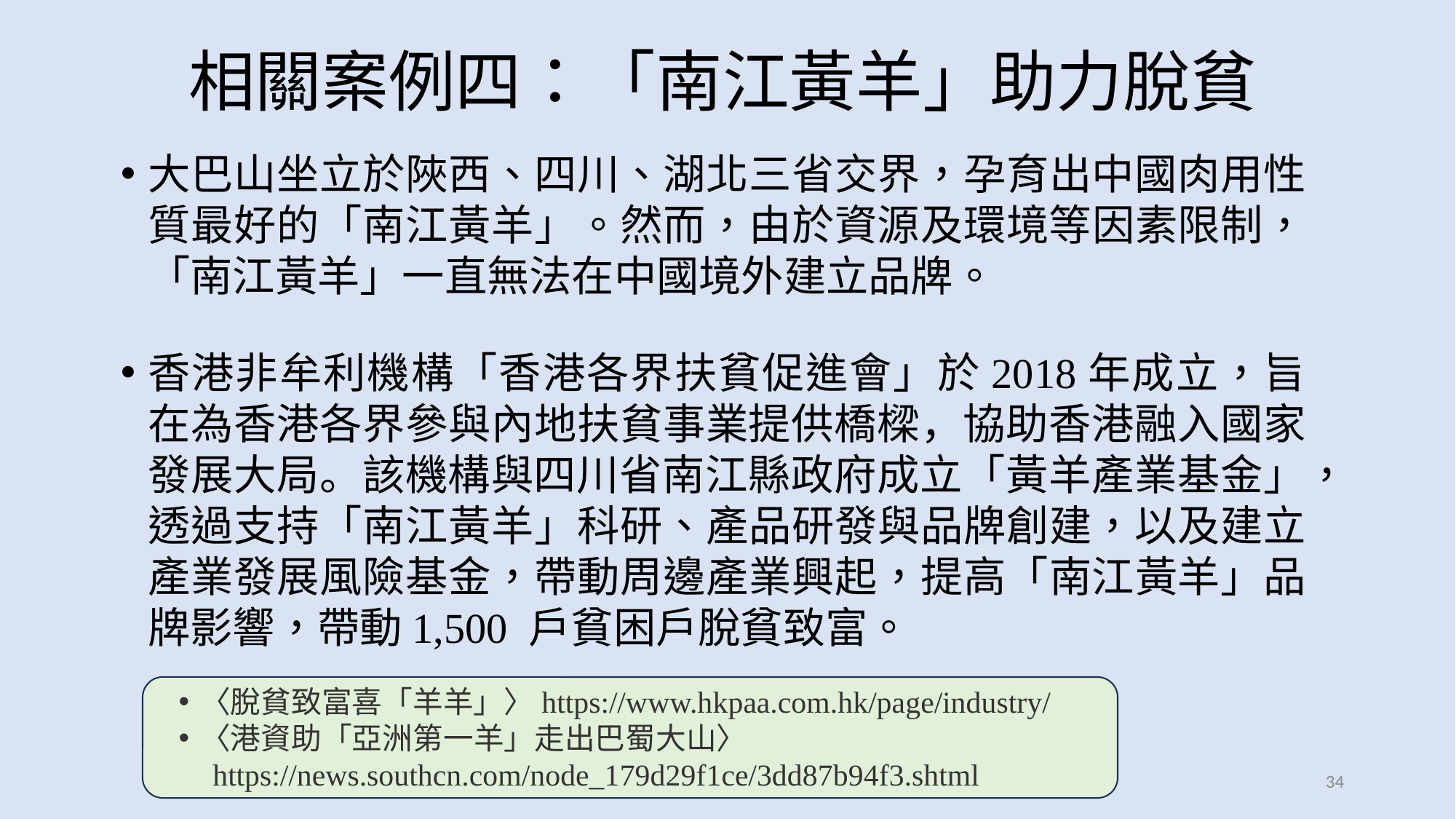

# 相關案例四：「南江黃羊」助力脫貧
大巴山坐立於陜西、四川、湖北三省交界，孕育出中國肉用性質最好的「南江黃羊」。然而，由於資源及環境等因素限制，「南江黃羊」一直無法在中國境外建立品牌。

香港非牟利機構「香港各界扶貧促進會」於2018年成立，旨在為香港各界參與內地扶貧事業提供橋樑，協助香港融入國家發展大局。該機構與四川省南江縣政府成立「黃羊產業基金」，透過支持「南江黃羊」科研、產品研發與品牌創建，以及建立產業發展風險基金，帶動周邊產業興起，提高「南江黃羊」品牌影響，帶動1,500 戶貧困戶脫貧致富。
〈脫貧致富喜「羊羊」〉https://www.hkpaa.com.hk/page/industry/
〈港資助「亞洲第一羊」走出巴蜀大山〉
       https://news.southcn.com/node_179d29f1ce/3dd87b94f3.shtml
34